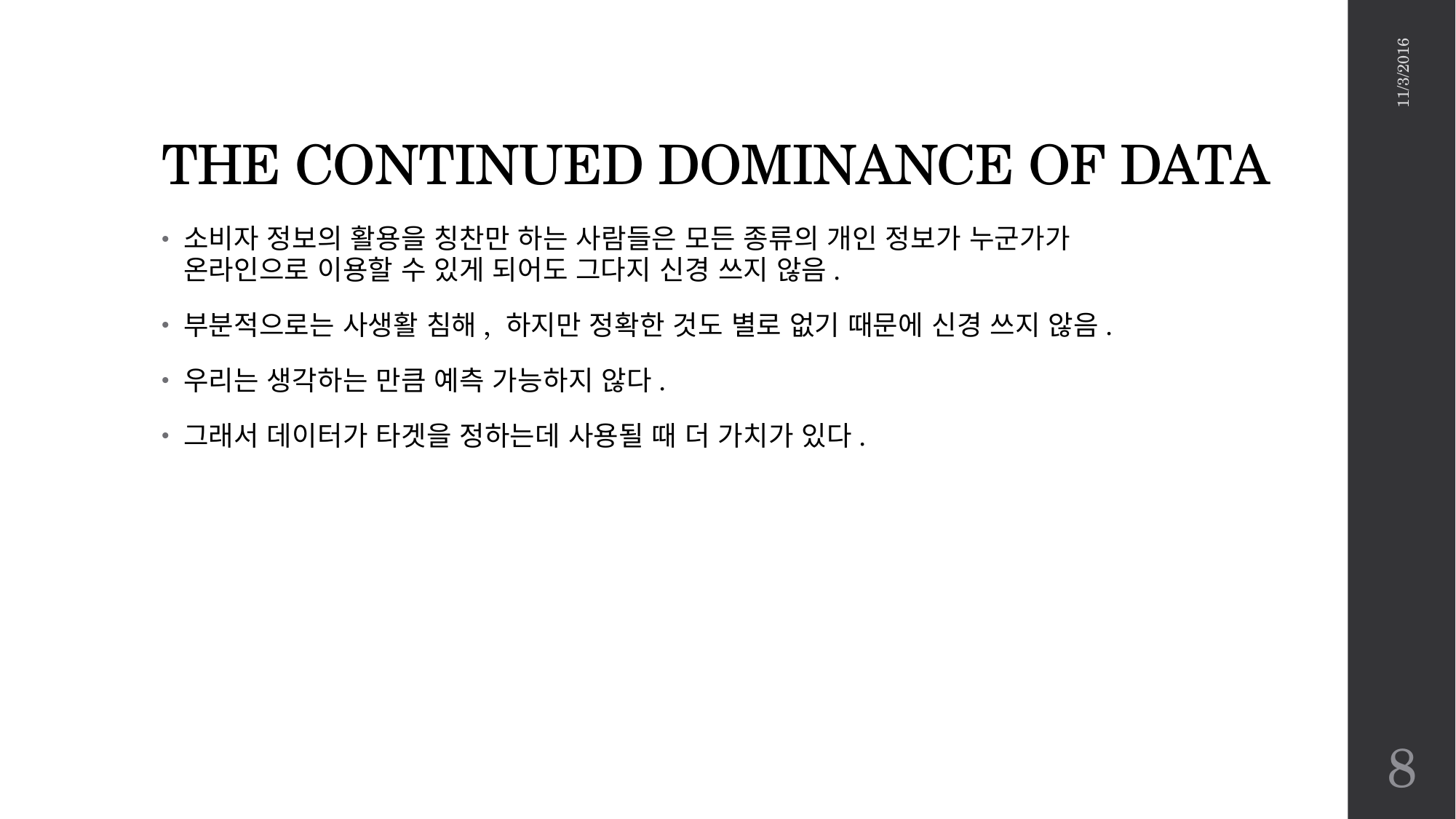

# THE CONTINUED DOMINANCE OF DATA
11/3/2016
소비자 정보의 활용을 칭찬만 하는 사람들은 모든 종류의 개인 정보가 누군가가 온라인으로 이용할 수 있게 되어도 그다지 신경 쓰지 않음.
부분적으로는 사생활 침해, 하지만 정확한 것도 별로 없기 때문에 신경 쓰지 않음.
우리는 생각하는 만큼 예측 가능하지 않다.
그래서 데이터가 타겟을 정하는데 사용될 때 더 가치가 있다.

8